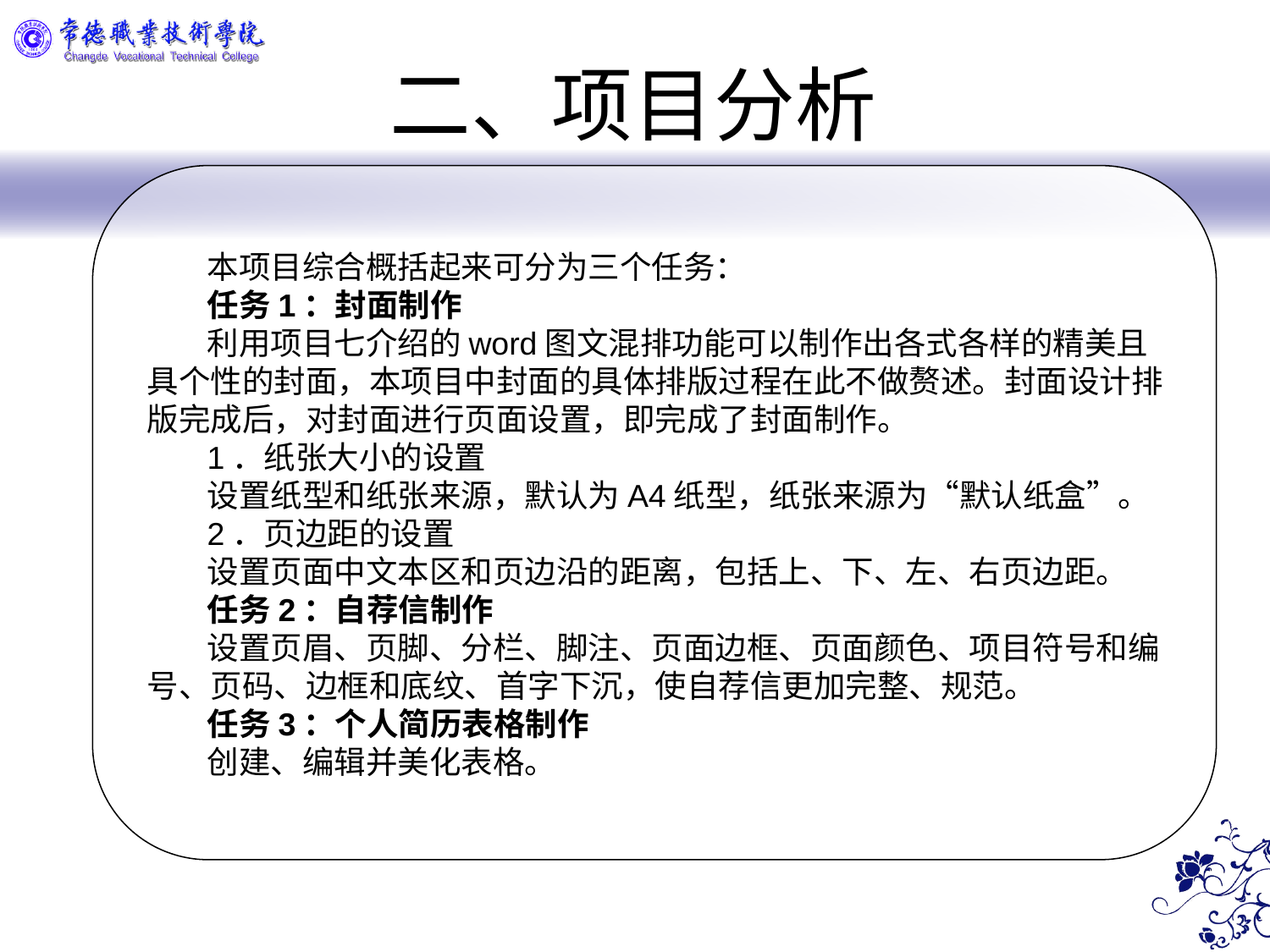

二、项目分析

本项目综合概括起来可分为三个任务：
任务1：封面制作
利用项目七介绍的word图文混排功能可以制作出各式各样的精美且具个性的封面，本项目中封面的具体排版过程在此不做赘述。封面设计排版完成后，对封面进行页面设置，即完成了封面制作。
1．纸张大小的设置
设置纸型和纸张来源，默认为A4纸型，纸张来源为“默认纸盒”。
2．页边距的设置
设置页面中文本区和页边沿的距离，包括上、下、左、右页边距。
任务2：自荐信制作
设置页眉、页脚、分栏、脚注、页面边框、页面颜色、项目符号和编号、页码、边框和底纹、首字下沉，使自荐信更加完整、规范。
任务3：个人简历表格制作
创建、编辑并美化表格。